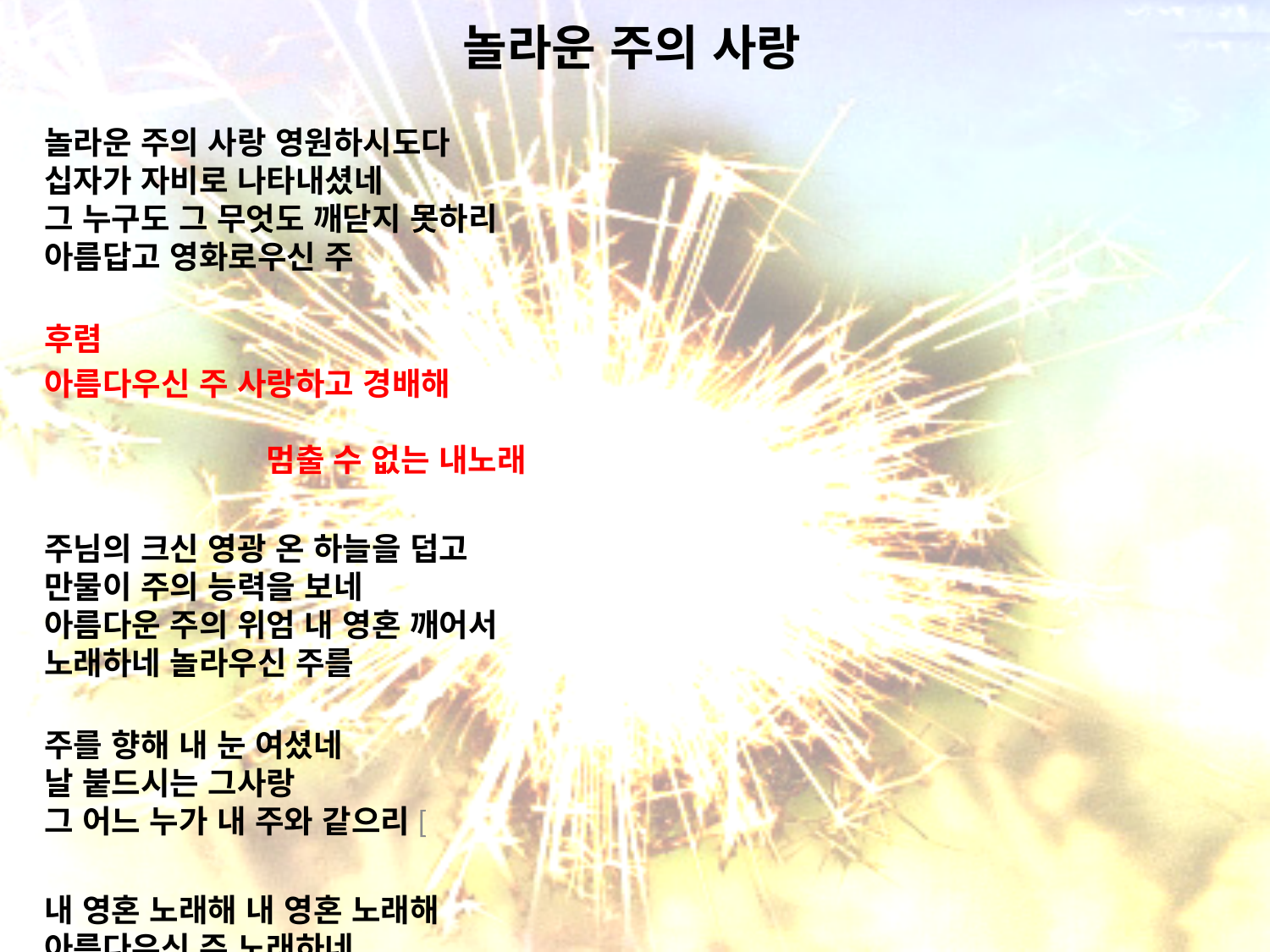

# 놀라운 주의 사랑
놀라운 주의 사랑 영원하시도다
십자가 자비로 나타내셨네
그 누구도 그 무엇도 깨닫지 못하리
아름답고 영화로우신 주
후렴
아름다우신 주 사랑하고 경배해                                                                                             멈출 수 없는 내노래

주님의 크신 영광 온 하늘을 덥고
만물이 주의 능력을 보네
아름다운 주의 위엄 내 영혼 깨어서
노래하네 놀라우신 주를
주를 향해 내 눈 여셨네
날 붙드시는 그사랑
그 어느 누가 내 주와 같으리[

내 영혼 노래해 내 영혼 노래해
아름다우신 주 노래하네